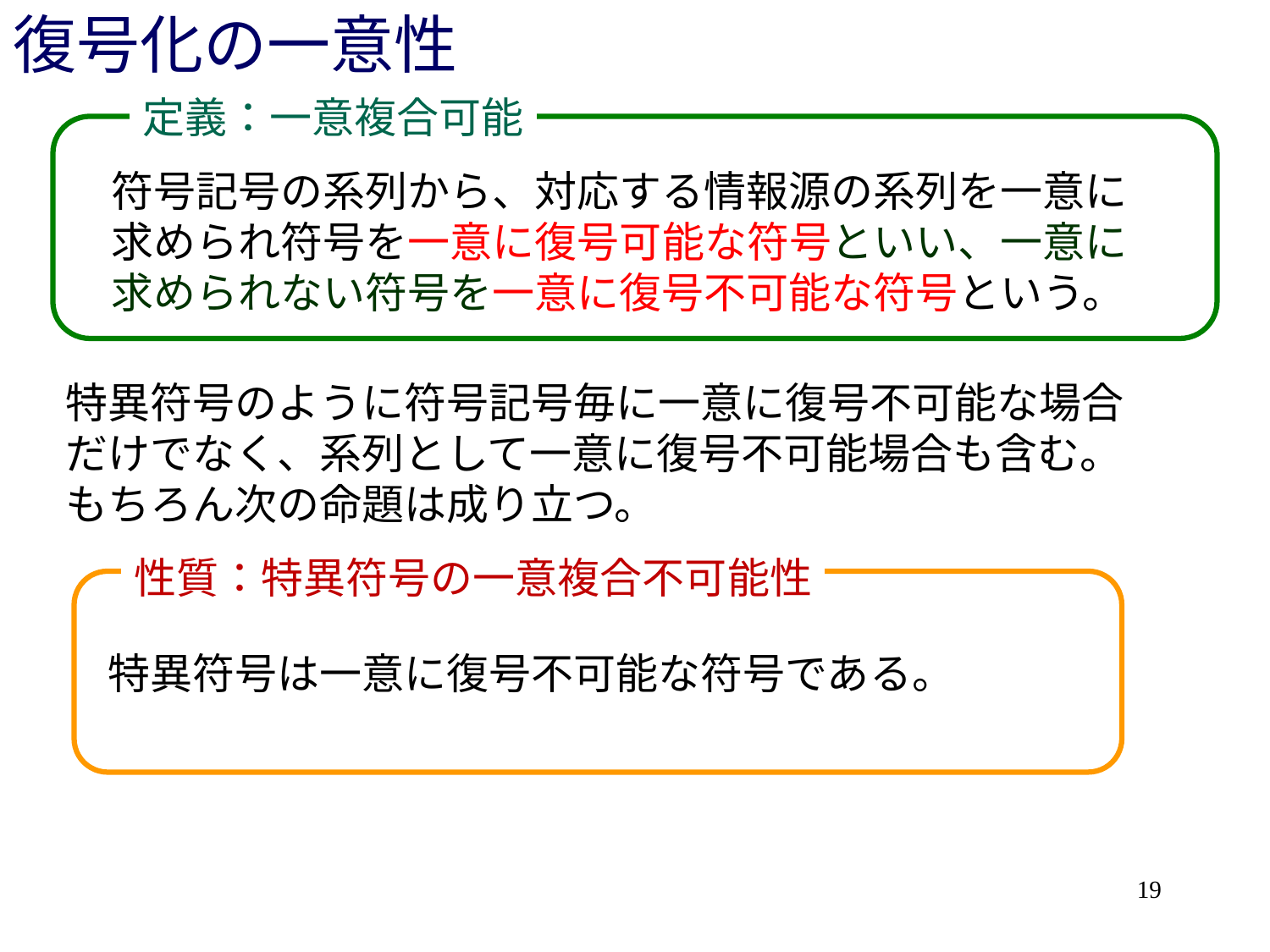

# 復号化の一意性
定義：一意複合可能

符号記号の系列から、対応する情報源の系列を一意に求められ符号を一意に復号可能な符号といい、一意に求められない符号を一意に復号不可能な符号という。
特異符号のように符号記号毎に一意に復号不可能な場合だけでなく、系列として一意に復号不可能場合も含む。もちろん次の命題は成り立つ。
性質：特異符号の一意複合不可能性

特異符号は一意に復号不可能な符号である。
19